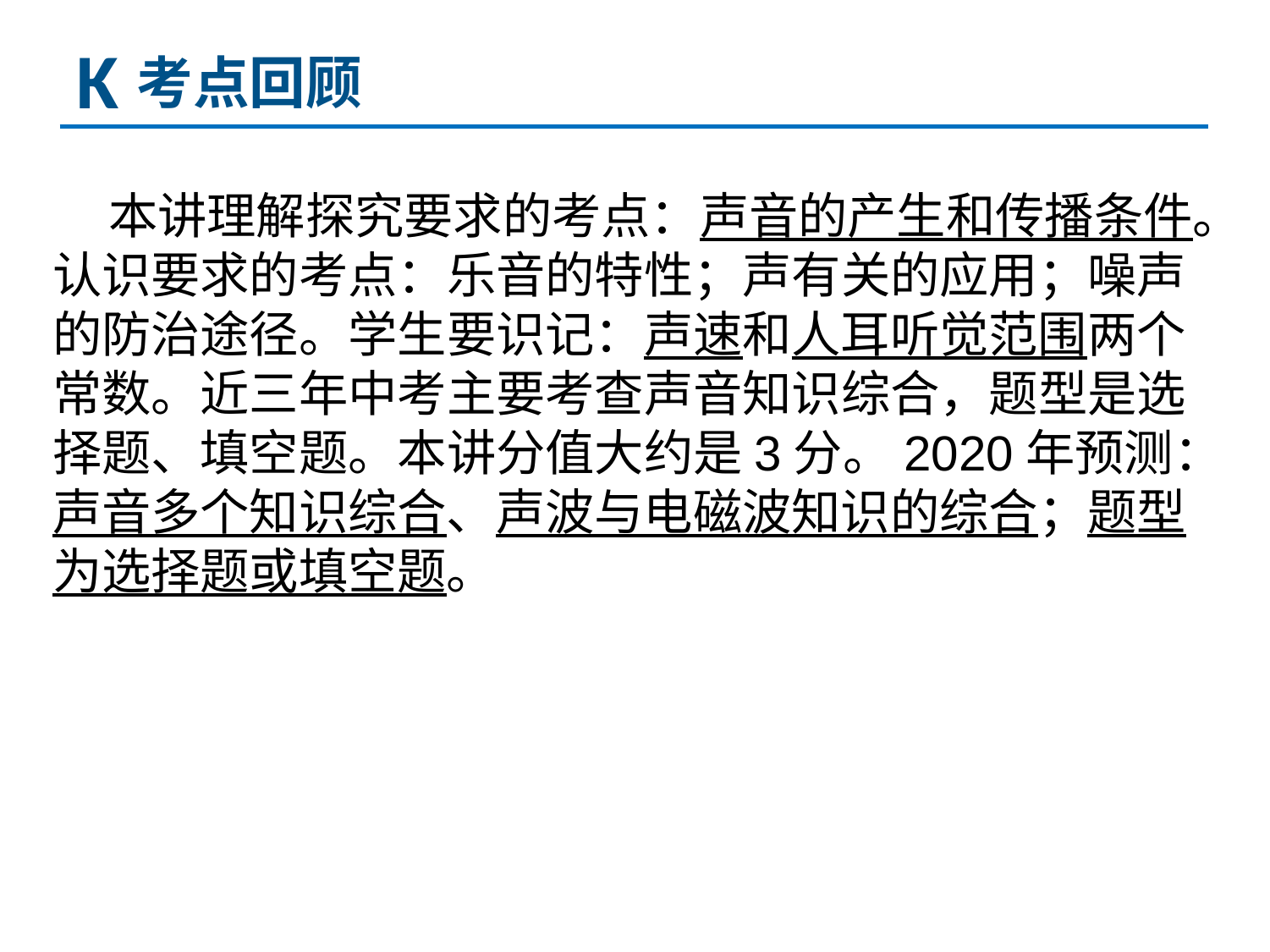

K
考点回顾
    本讲理解探究要求的考点：声音的产生和传播条件。认识要求的考点：乐音的特性；声有关的应用；噪声的防治途径。学生要识记：声速和人耳听觉范围两个常数。近三年中考主要考查声音知识综合，题型是选择题、填空题。本讲分值大约是3分。2020年预测：声音多个知识综合、声波与电磁波知识的综合；题型为选择题或填空题。